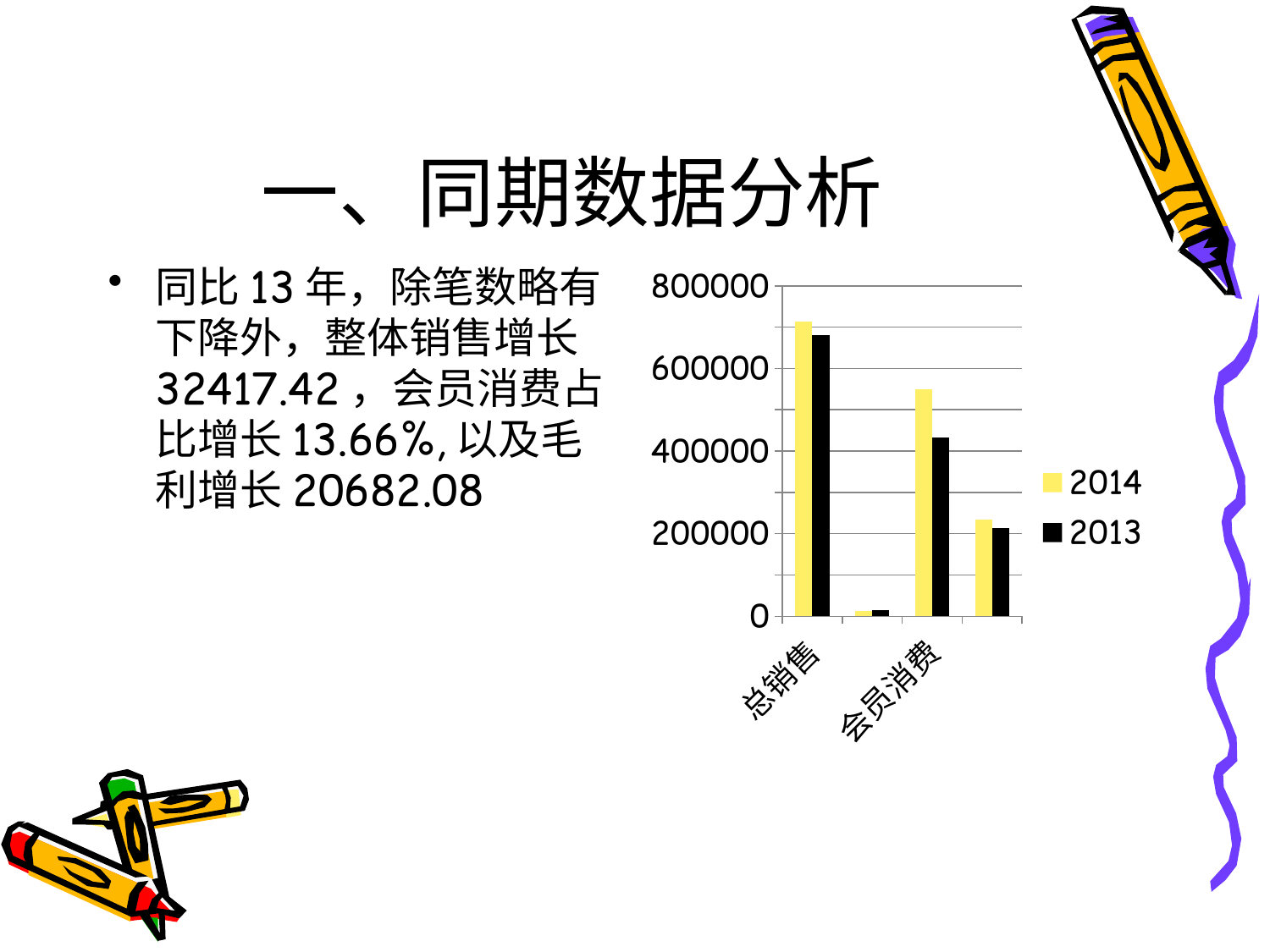

# 一、同期数据分析
同比13年，除笔数略有下降外，整体销售增长32417.42，会员消费占比增长13.66%,以及毛利增长20682.08

### Chart

| Category | 2014 | 2013 |
|---|---|---|
| 总销售 | 713993.5 | 681576.0 |
| 总笔数 | 13531.0 | 14798.0 |
| 会员消费 | 550636.2 | 432549.3 |
| 总毛利 | 235160.4 | 214478.3 |